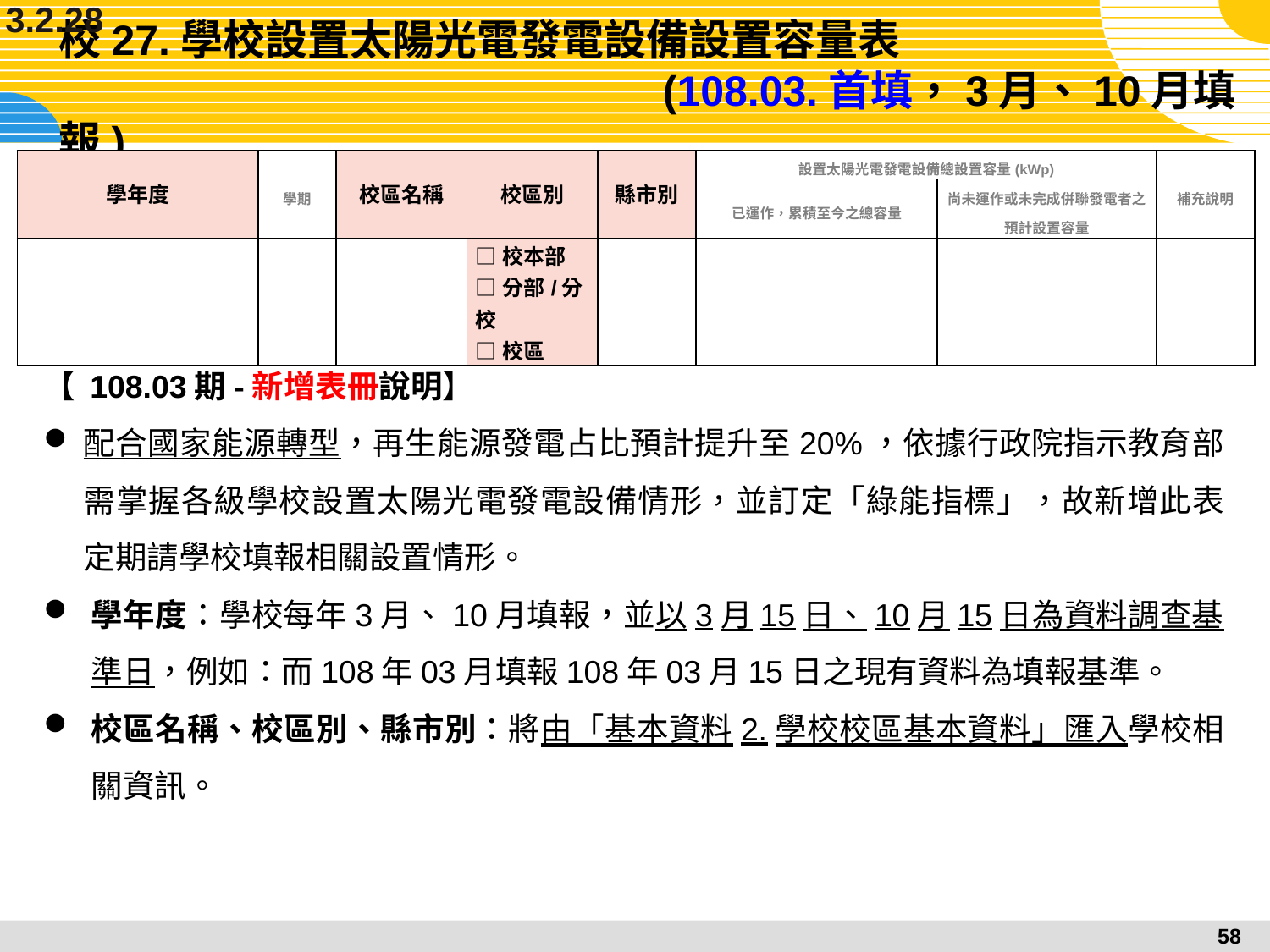

3.2.28
# 校27.學校設置太陽光電發電設備設置容量表							         (108.03.首填，3月、10月填報)
| 學年度 | 學期 | 校區名稱 | 校區別 | 縣市別 | 設置太陽光電發電設備總設置容量(kWp) |  | 補充說明 |
| --- | --- | --- | --- | --- | --- | --- | --- |
|  |  |  |  |  | 已運作，累積至今之總容量 | 尚未運作或未完成併聯發電者之預計設置容量 |  |
|  |  |  | □校本部 □分部/分校 □校區 |  |  |  |  |
【 108.03期-新增表冊說明】
配合國家能源轉型，再生能源發電占比預計提升至20%，依據行政院指示教育部需掌握各級學校設置太陽光電發電設備情形，並訂定「綠能指標」，故新增此表定期請學校填報相關設置情形。
學年度：學校每年3月、10月填報，並以3月15日、10月15日為資料調查基準日，例如：而108年03月填報108年03月15日之現有資料為填報基準。
校區名稱、校區別、縣市別：將由「基本資料2.學校校區基本資料」匯入學校相關資訊。